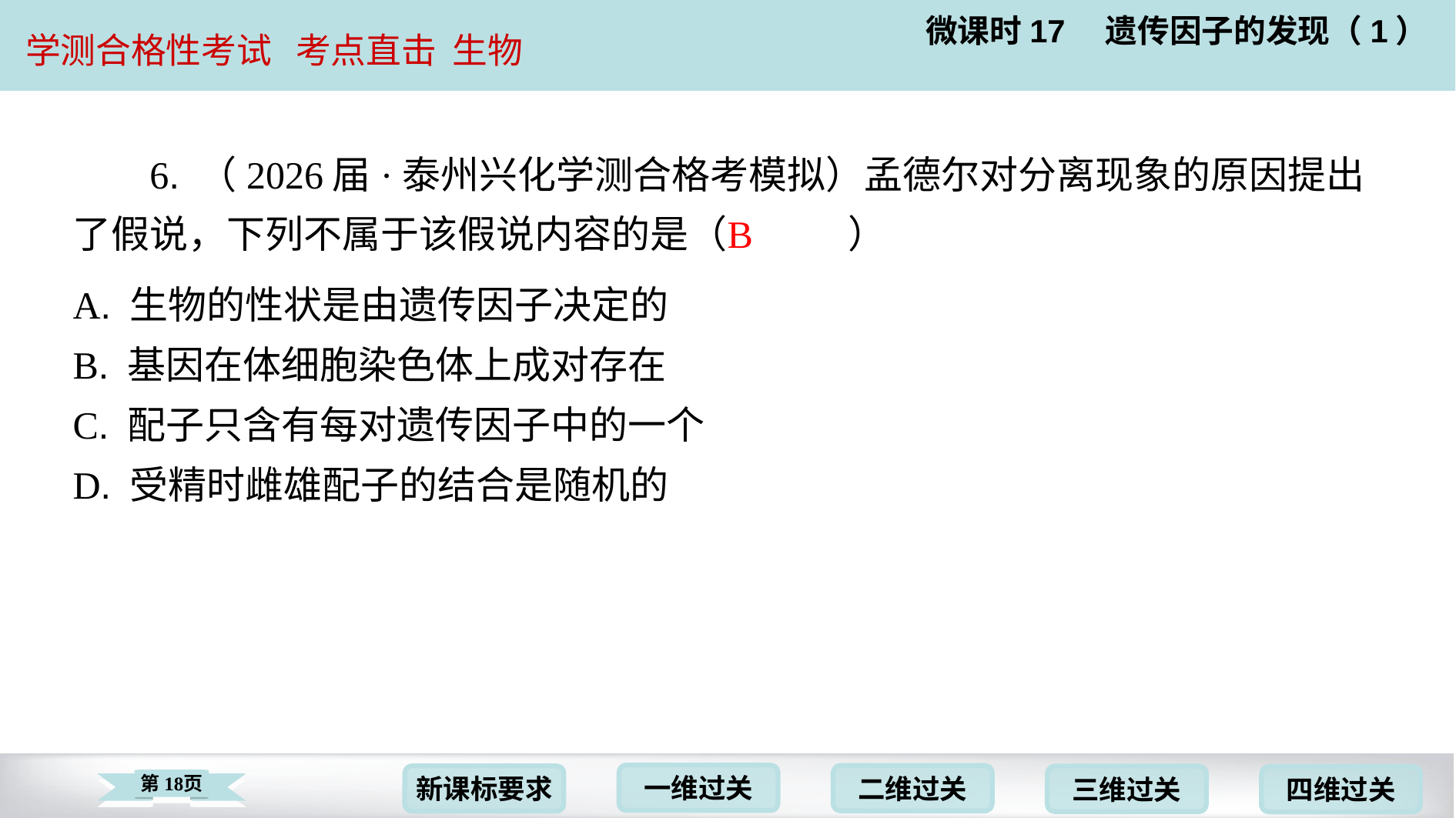

6. （2026届·泰州兴化学测合格考模拟）孟德尔对分离现象的原因提出了假说，下列不属于该假说内容的是（　B　）
B
| A. 生物的性状是由遗传因子决定的 |
| --- |
| B. 基因在体细胞染色体上成对存在 |
| C. 配子只含有每对遗传因子中的一个 |
| D. 受精时雌雄配子的结合是随机的 |